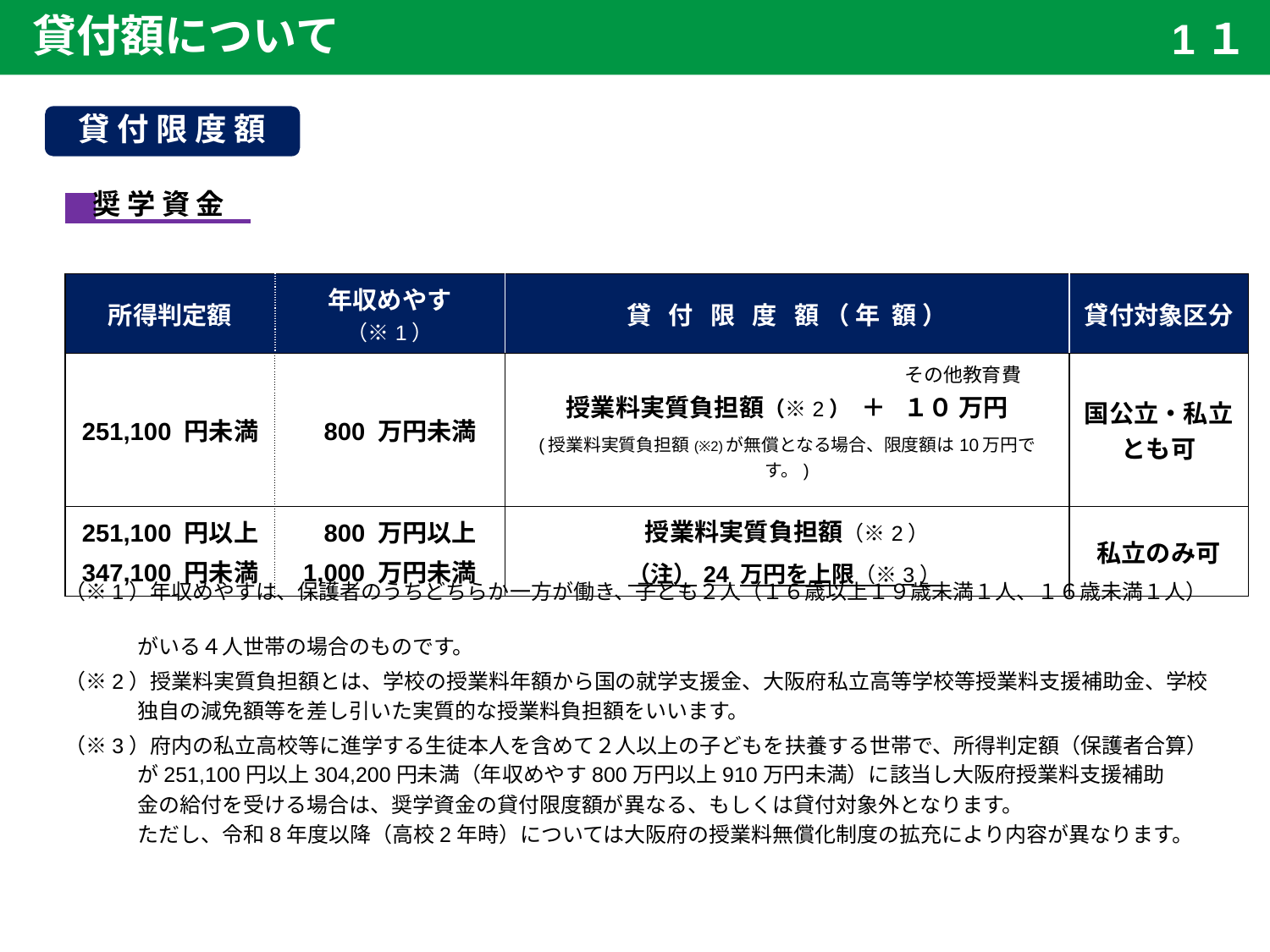

貸付額について
1１
貸 付 限 度 額

　　 　　 奨 学 資 金

| 所得判定額 | 年収めやす（※1） | 貸 付 限 度 額 （ 年 額 ） | 貸付対象区分 |
| --- | --- | --- | --- |
| 251,100 円未満 | 800 万円未満 | その他教育費 授業料実質負担額（※2） ＋ １０ 万円 (授業料実質負担額(※2)が無償となる場合、限度額は10万円です。) | 国公立・私立 とも可 |
| 251,100 円以上 347,100 円未満 | 800 万円以上 1,000 万円未満 | 授業料実質負担額（※2） （注）24 万円を上限（※3） | 私立のみ可 |
（※1）年収めやすは、保護者のうちどちらか一方が働き、子ども２人（１６歳以上１９歳未満１人、１６歳未満１人）
　　 　 がいる４人世帯の場合のものです。

（※2）授業料実質負担額とは、学校の授業料年額から国の就学支援金、大阪府私立高等学校等授業料支援補助金、学校
　　　  独自の減免額等を差し引いた実質的な授業料負担額をいいます。

（※3）府内の私立高校等に進学する生徒本人を含めて２人以上の子どもを扶養する世帯で、所得判定額（保護者合算）
　　　  が251,100円以上304,200円未満（年収めやす800万円以上910万円未満）に該当し大阪府授業料支援補助
　　　  金の給付を受ける場合は、奨学資金の貸付限度額が異なる、もしくは貸付対象外となります。
　　　  ただし、令和8年度以降（高校2年時）については大阪府の授業料無償化制度の拡充により内容が異なります。